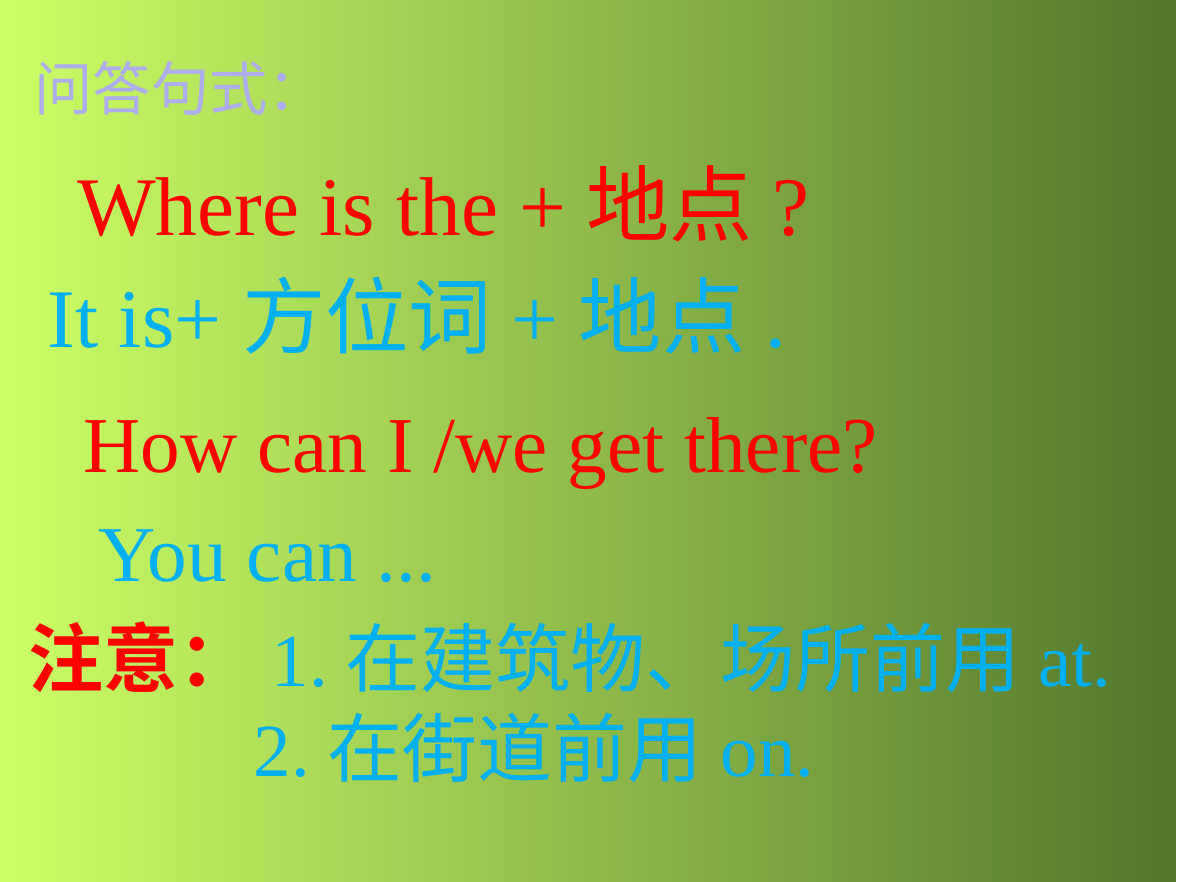

问答句式：
Where is the +地点?
It is+方位词+地点.
How can I /we get there?
You can ...
注意：1.在建筑物、场所前用at.
            2.在街道前用on.